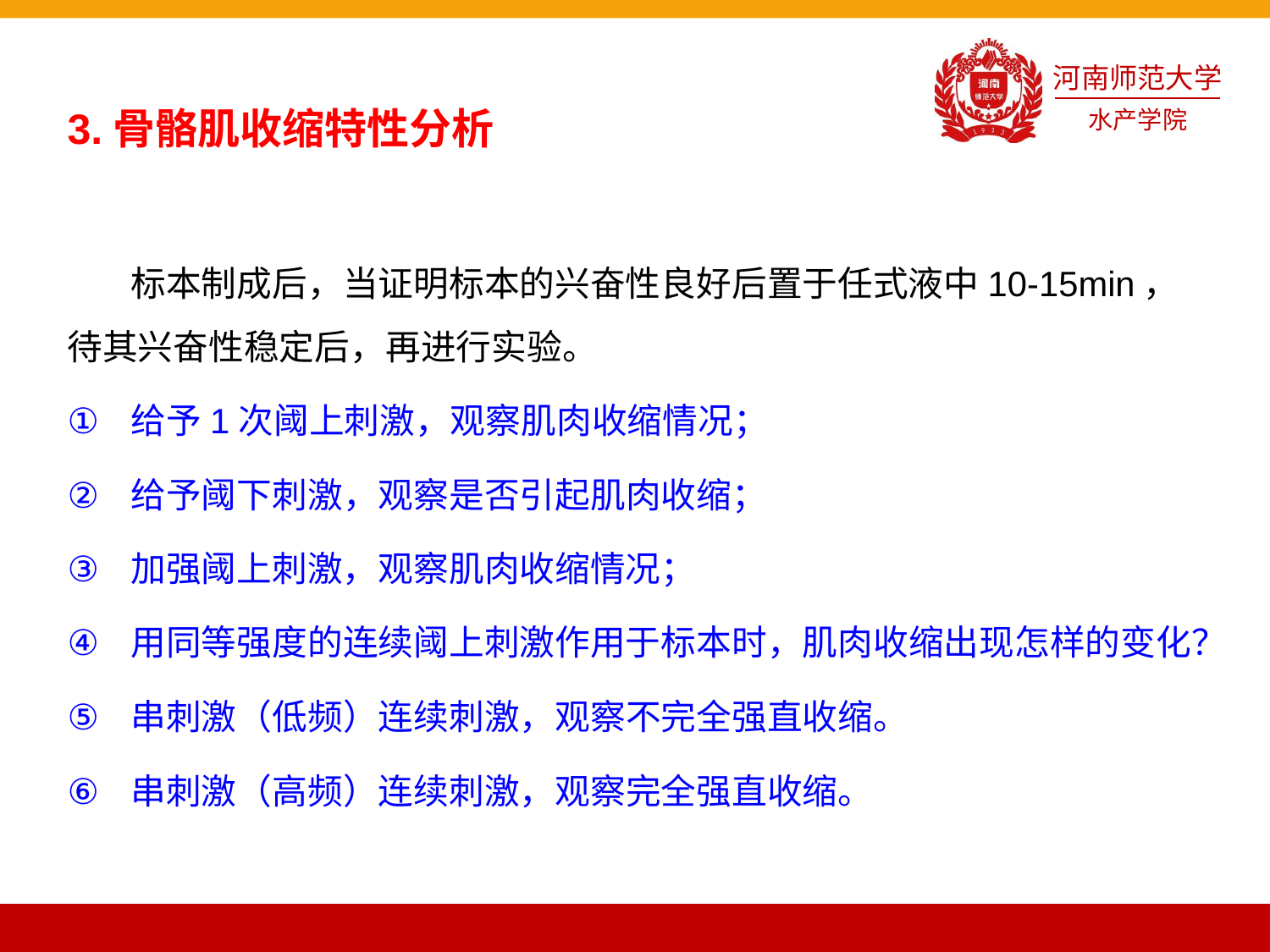

3.骨骼肌收缩特性分析

标本制成后，当证明标本的兴奋性良好后置于任式液中10-15min，待其兴奋性稳定后，再进行实验。
给予1次阈上刺激，观察肌肉收缩情况；
给予阈下刺激，观察是否引起肌肉收缩；
加强阈上刺激，观察肌肉收缩情况；
用同等强度的连续阈上刺激作用于标本时，肌肉收缩出现怎样的变化？
串刺激（低频）连续刺激，观察不完全强直收缩。
串刺激（高频）连续刺激，观察完全强直收缩。